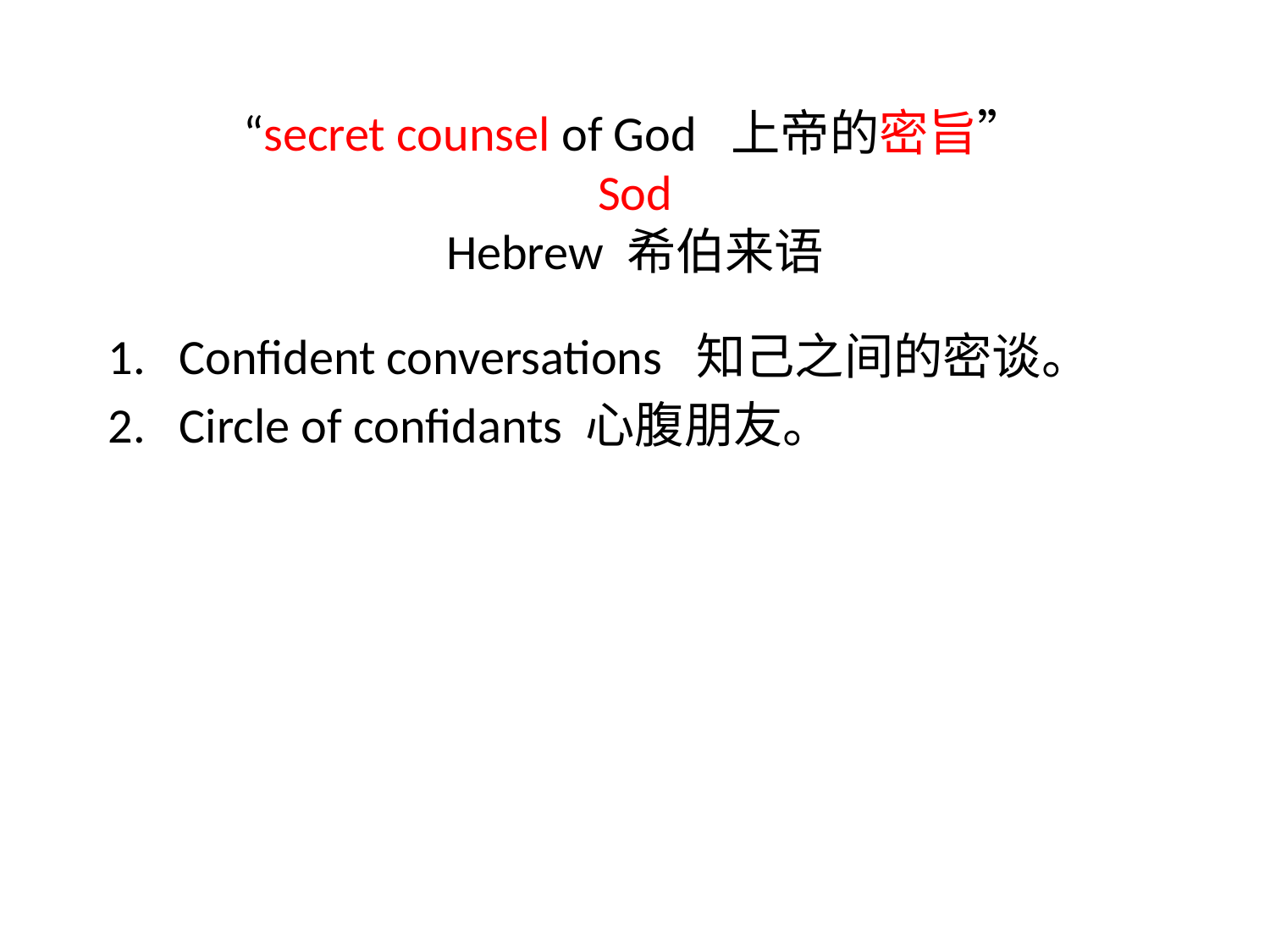

# “secret counsel of God  上帝的密旨” Sod Hebrew 希伯来语

Confident conversations  知己之间的密谈。
Circle of confidants 心腹朋友。